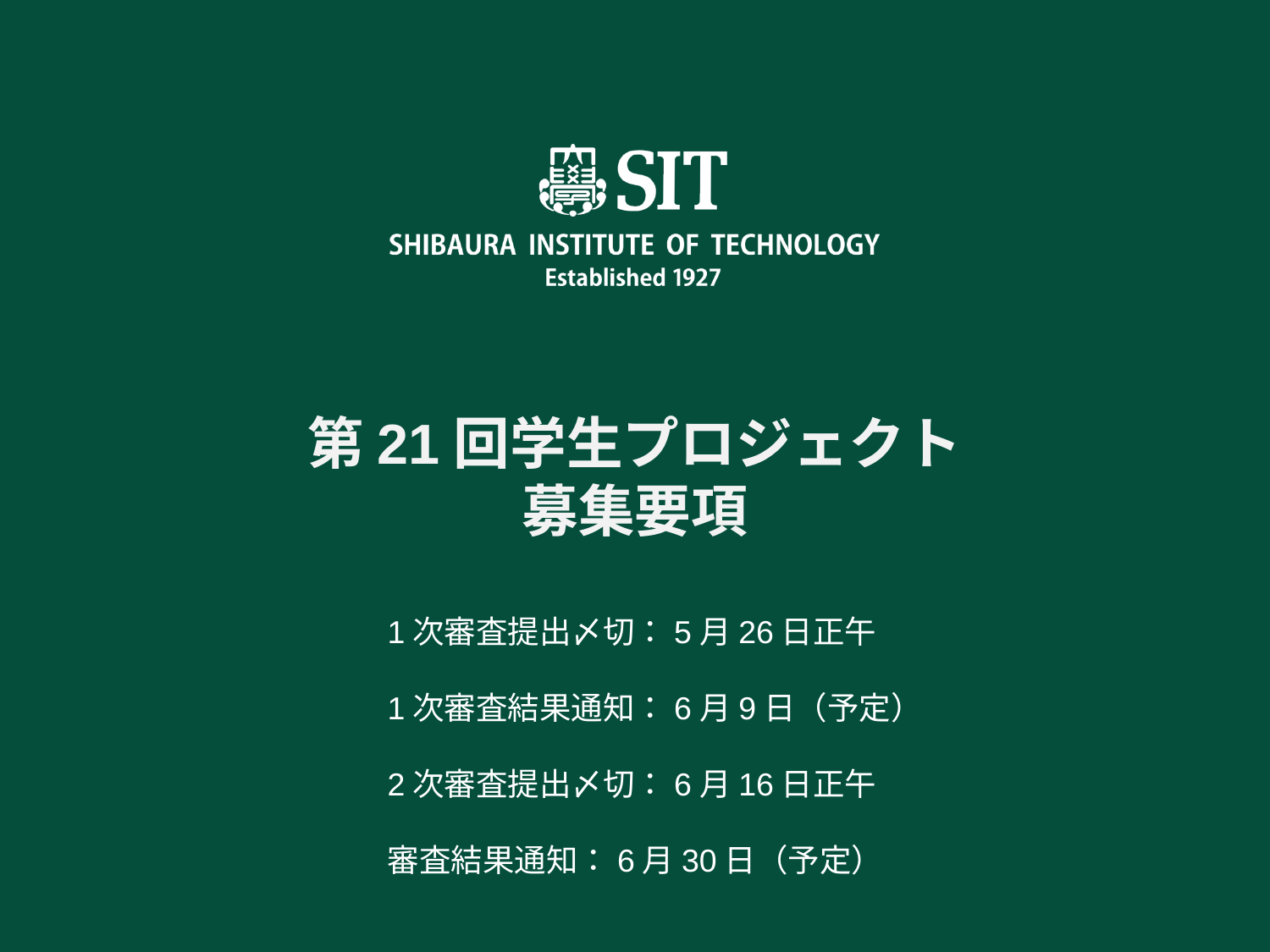

第21回学生プロジェクト
募集要項
1次審査提出〆切：5月26日正午

1次審査結果通知：6月9日（予定）

2次審査提出〆切：6月16日正午

審査結果通知：6月30日（予定）